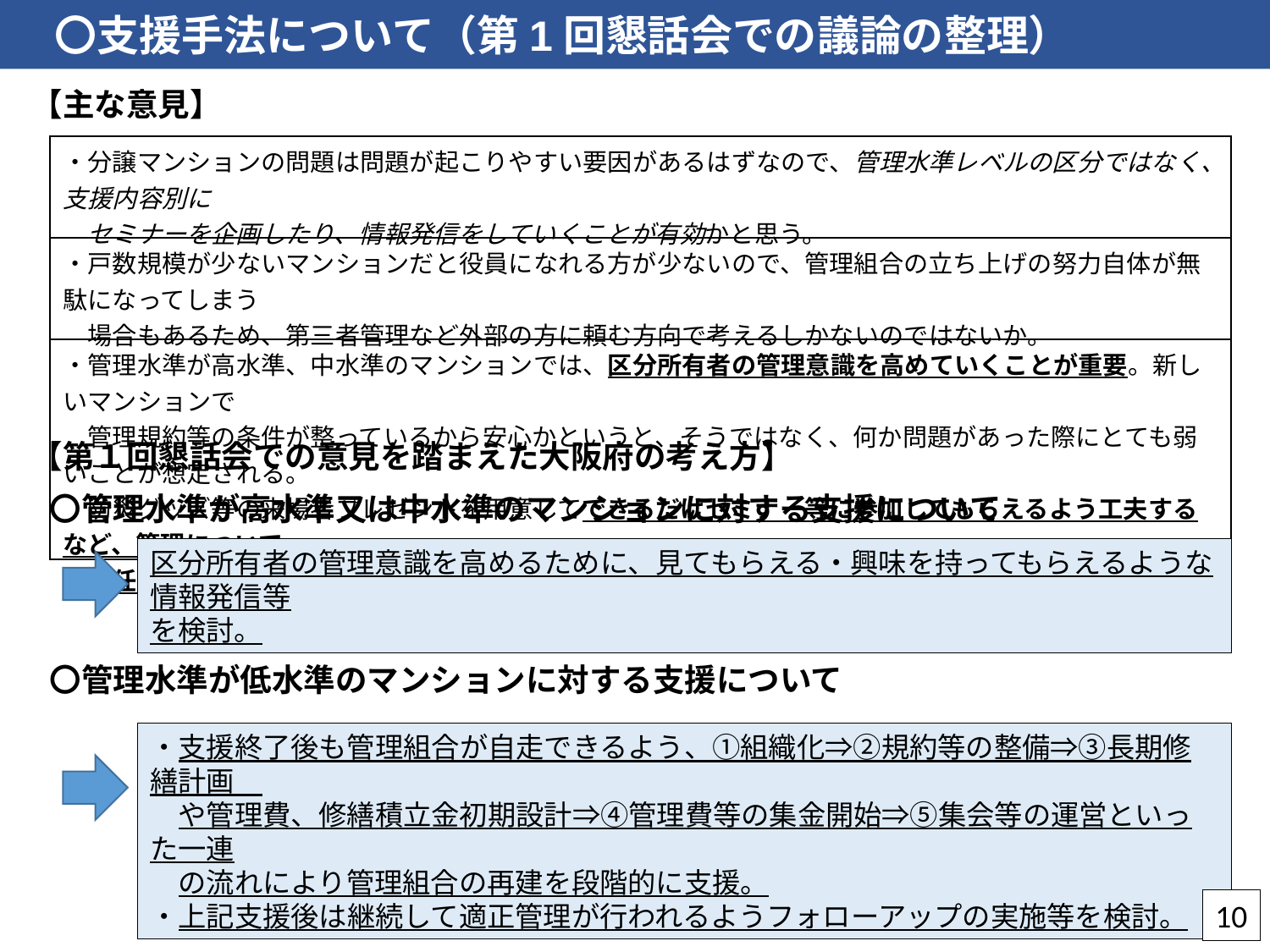

〇支援手法について（第1回懇話会での議論の整理）
【主な意見】
| ・分譲マンションの問題は問題が起こりやすい要因があるはずなので、管理水準レベルの区分ではなく、支援内容別に 　セミナーを企画したり、情報発信をしていくことが有効かと思う。 |
| --- |
| ・戸数規模が少ないマンションだと役員になれる方が少ないので、管理組合の立ち上げの努力自体が無駄になってしまう 　場合もあるため、第三者管理など外部の方に頼む方向で考えるしかないのではないか。 |
| ・管理水準が高水準、中水準のマンションでは、区分所有者の管理意識を高めていくことが重要。新しいマンションで 　管理規約等の条件が整っているから安心かというと、そうではなく、何か問題があった際にとても弱いことが想定される。　 　防災グッズ等の来場者プレゼントを用意してできるだけセミナー等に参加してもらえるよう工夫するなど、管理について 　お任せ意識を解消するようなアプローチが必要だと思う。 |
【第１回懇話会での意見を踏まえた大阪府の考え方】
〇管理水準が高水準又は中水準のマンションに対する支援について
区分所有者の管理意識を高めるために、見てもらえる・興味を持ってもらえるような情報発信等
を検討。

〇管理水準が低水準のマンションに対する支援について
・支援終了後も管理組合が自走できるよう、①組織化⇒②規約等の整備⇒③長期修繕計画
　や管理費、修繕積立金初期設計⇒④管理費等の集金開始⇒⑤集会等の運営といった一連
　の流れにより管理組合の再建を段階的に支援。
・上記支援後は継続して適正管理が行われるようフォローアップの実施等を検討。

10